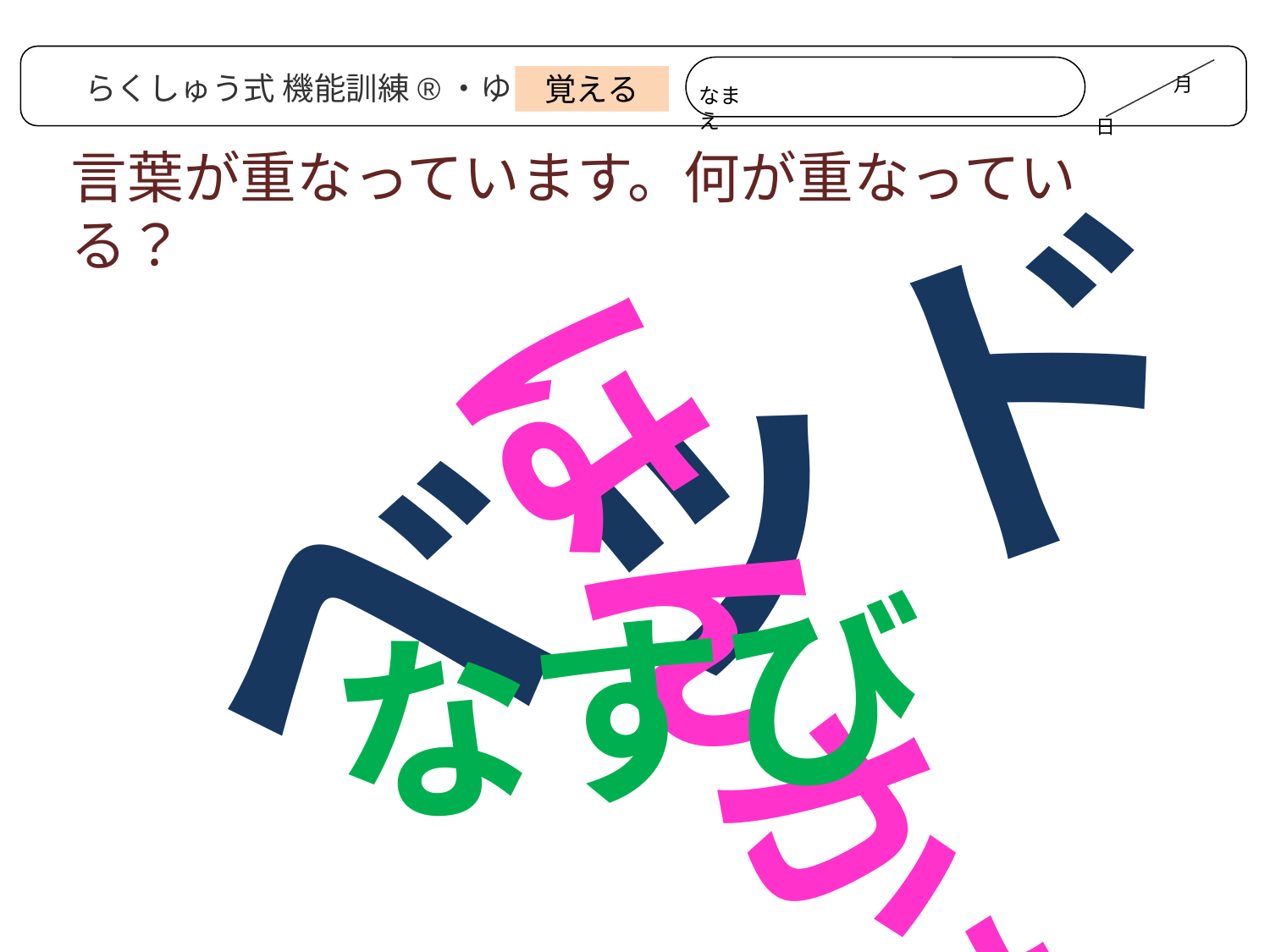

月
　　　　　　　　　　　　　日

なまえ
らくしゅう式 機能訓練®・ゆうゆう
覚える
言葉が重なっています。何が重なっている？
ベッド
はんかち
なすび